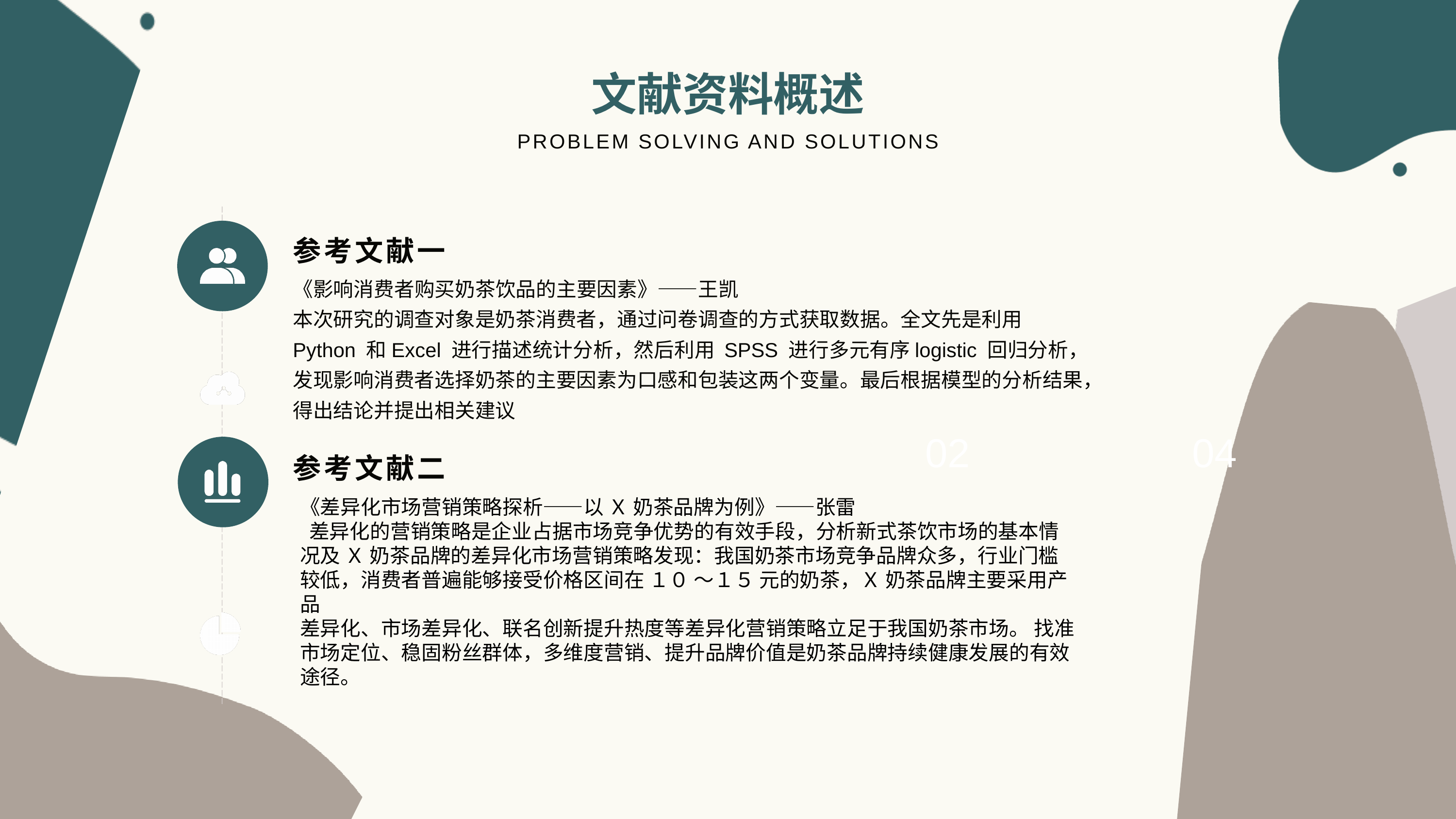

文献资料概述
PROBLEM SOLVING AND SOLUTIONS

参考文献一

《影响消费者购买奶茶饮品的主要因素》——王凯
本次研究的调查对象是奶茶消费者，通过问卷调查的方式获取数据。全文先是利用 Python 和Excel 进行描述统计分析，然后利用 SPSS 进行多元有序logistic 回归分析，发现影响消费者选择奶茶的主要因素为口感和包装这两个变量。最后根据模型的分析结果，得出结论并提出相关建议

02
04

参考文献二

《差异化市场营销策略探析——以 Ｘ 奶茶品牌为例》——张雷
 差异化的营销策略是企业占据市场竞争优势的有效手段，分析新式茶饮市场的基本情况及 Ｘ 奶茶品牌的差异化市场营销策略发现：我国奶茶市场竞争品牌众多，行业门槛较低，消费者普遍能够接受价格区间在 １０ ～１５ 元的奶茶，Ｘ 奶茶品牌主要采用产品
差异化、市场差异化、联名创新提升热度等差异化营销策略立足于我国奶茶市场。 找准市场定位、稳固粉丝群体，多维度营销、提升品牌价值是奶茶品牌持续健康发展的有效途径。